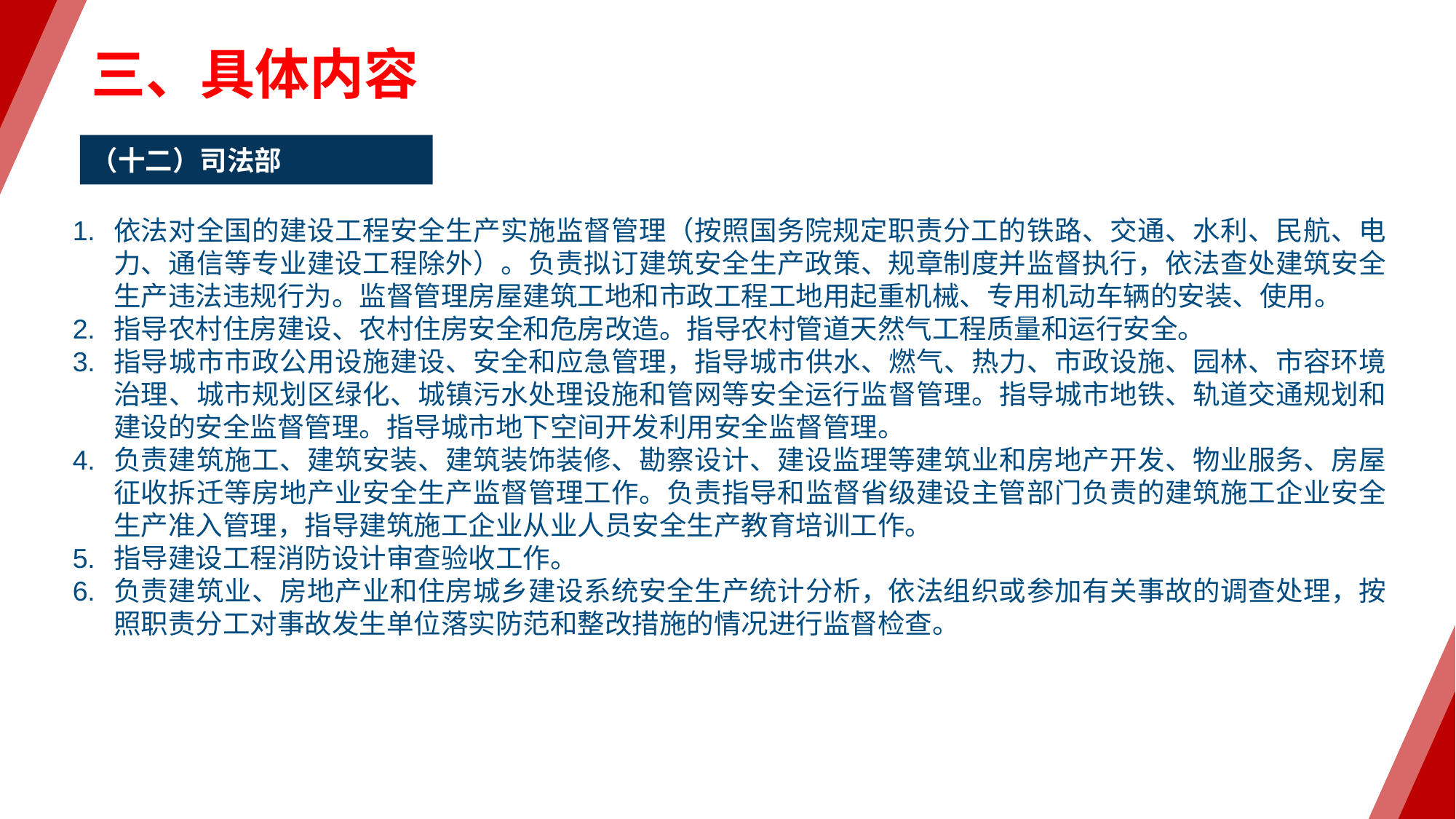

三、具体内容
（十二）司法部
依法对全国的建设工程安全生产实施监督管理（按照国务院规定职责分工的铁路、交通、水利、民航、电力、通信等专业建设工程除外）。负责拟订建筑安全生产政策、规章制度并监督执行，依法查处建筑安全生产违法违规行为。监督管理房屋建筑工地和市政工程工地用起重机械、专用机动车辆的安装、使用。
指导农村住房建设、农村住房安全和危房改造。指导农村管道天然气工程质量和运行安全。
指导城市市政公用设施建设、安全和应急管理，指导城市供水、燃气、热力、市政设施、园林、市容环境治理、城市规划区绿化、城镇污水处理设施和管网等安全运行监督管理。指导城市地铁、轨道交通规划和建设的安全监督管理。指导城市地下空间开发利用安全监督管理。
负责建筑施工、建筑安装、建筑装饰装修、勘察设计、建设监理等建筑业和房地产开发、物业服务、房屋征收拆迁等房地产业安全生产监督管理工作。负责指导和监督省级建设主管部门负责的建筑施工企业安全生产准入管理，指导建筑施工企业从业人员安全生产教育培训工作。
指导建设工程消防设计审查验收工作。
负责建筑业、房地产业和住房城乡建设系统安全生产统计分析，依法组织或参加有关事故的调查处理，按照职责分工对事故发生单位落实防范和整改措施的情况进行监督检查。